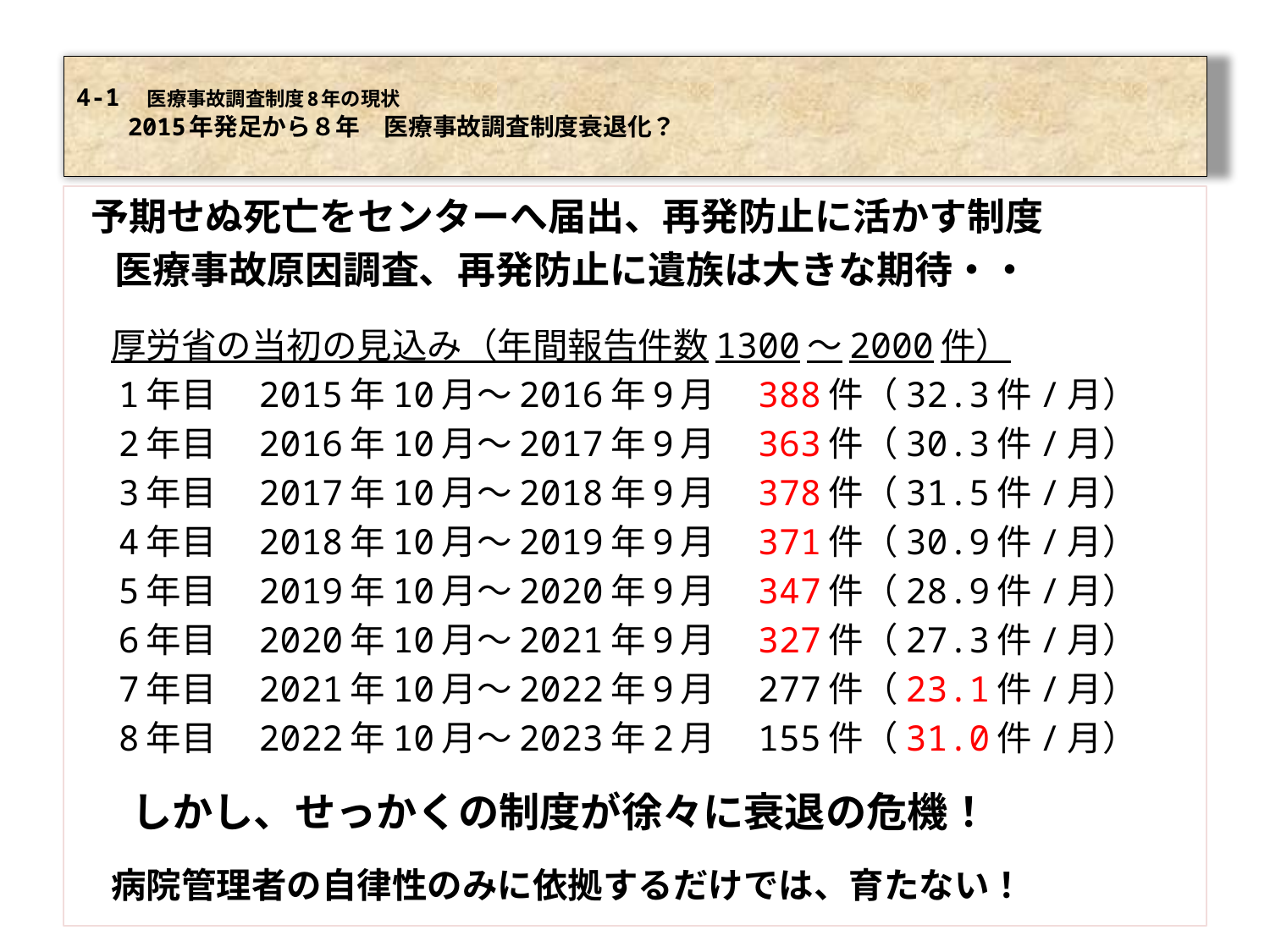

# 4-1　医療事故調査制度8年の現状 　　2015年発足から８年　医療事故調査制度衰退化？
 予期せぬ死亡をセンターへ届出、再発防止に活かす制度
　医療事故原因調査、再発防止に遺族は大きな期待・・

　厚労省の当初の見込み（年間報告件数1300～2000件）
　1年目　2015年10月～2016年9月　388件（32.3件/月）
　2年目　2016年10月～2017年9月　363件（30.3件/月）
　3年目　2017年10月～2018年9月　378件（31.5件/月）
　4年目　2018年10月～2019年9月　371件（30.9件/月）
　5年目　2019年10月～2020年9月　347件（28.9件/月）
　6年目　2020年10月～2021年9月　327件（27.3件/月）
　7年目　2021年10月～2022年9月　277件（23.1件/月）
　8年目　2022年10月～2023年2月　155件（31.0件/月）

　　しかし、せっかくの制度が徐々に衰退の危機！

　病院管理者の自律性のみに依拠するだけでは、育たない！